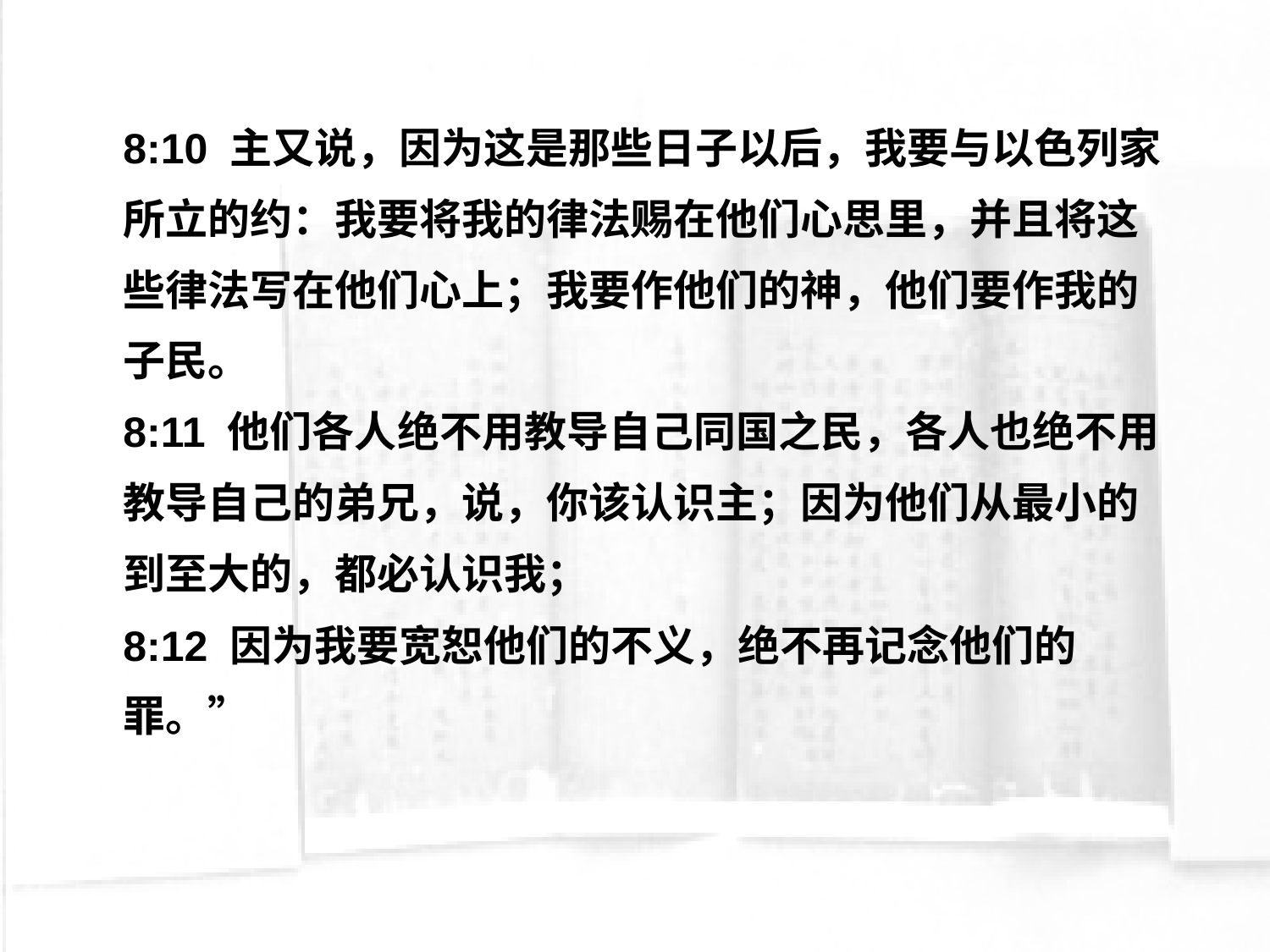

8:10 主又说，因为这是那些日子以后，我要与以色列家所立的约：我要将我的律法赐在他们心思里，并且将这些律法写在他们心上；我要作他们的神，他们要作我的子民。
8:11 他们各人绝不用教导自己同国之民，各人也绝不用教导自己的弟兄，说，你该认识主；因为他们从最小的到至大的，都必认识我；
8:12 因为我要宽恕他们的不义，绝不再记念他们的罪。”